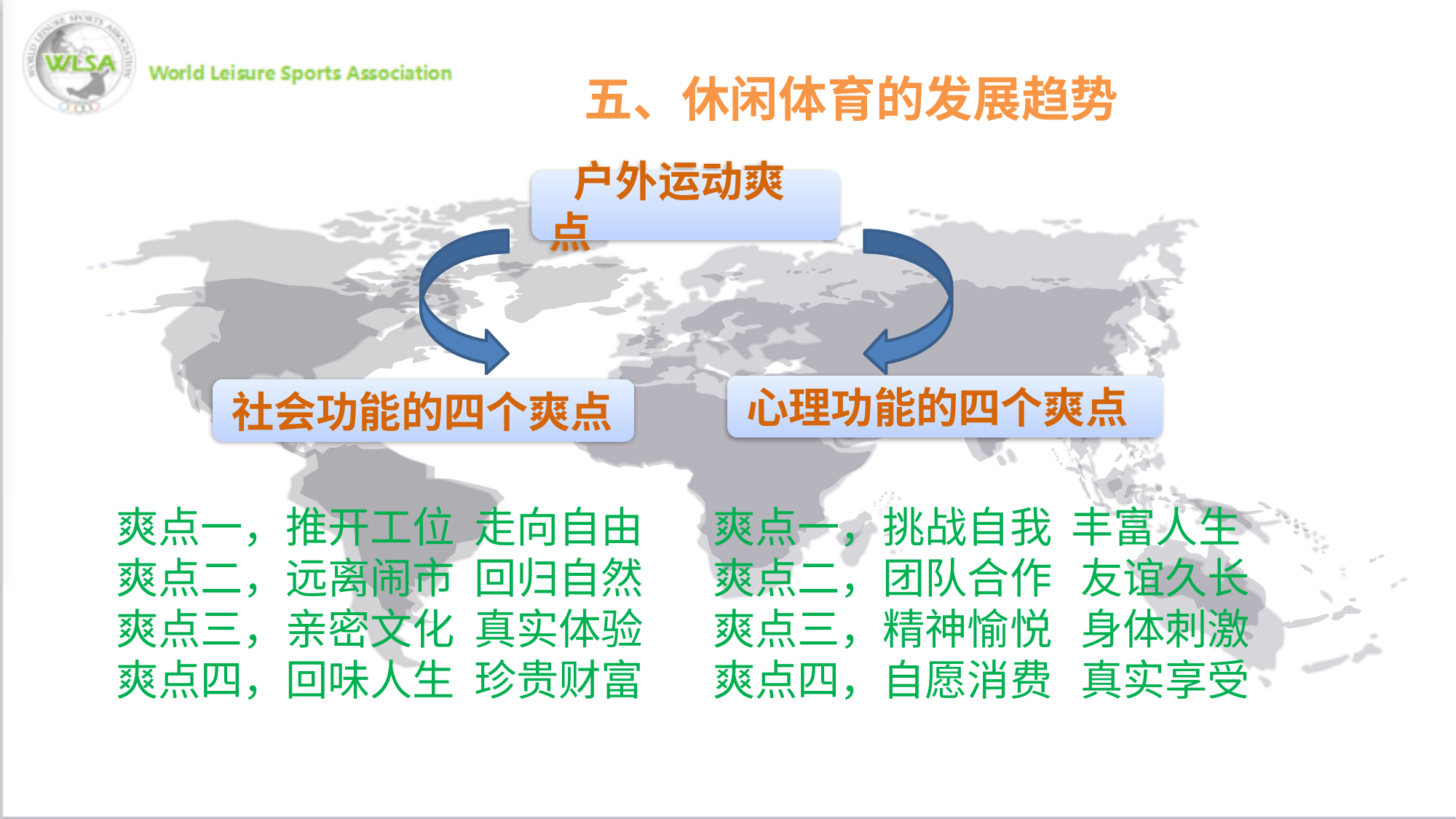

五、休闲体育的发展趋势

  户外运动爽点

心理功能的四个爽点
社会功能的四个爽点
爽点一，推开工位  走向自由
爽点二，远离闹市  回归自然
爽点三，亲密文化  真实体验
爽点四，回味人生  珍贵财富
爽点一，挑战自我  丰富人生
爽点二，团队合作   友谊久长
爽点三，精神愉悦   身体刺激
爽点四，自愿消费   真实享受